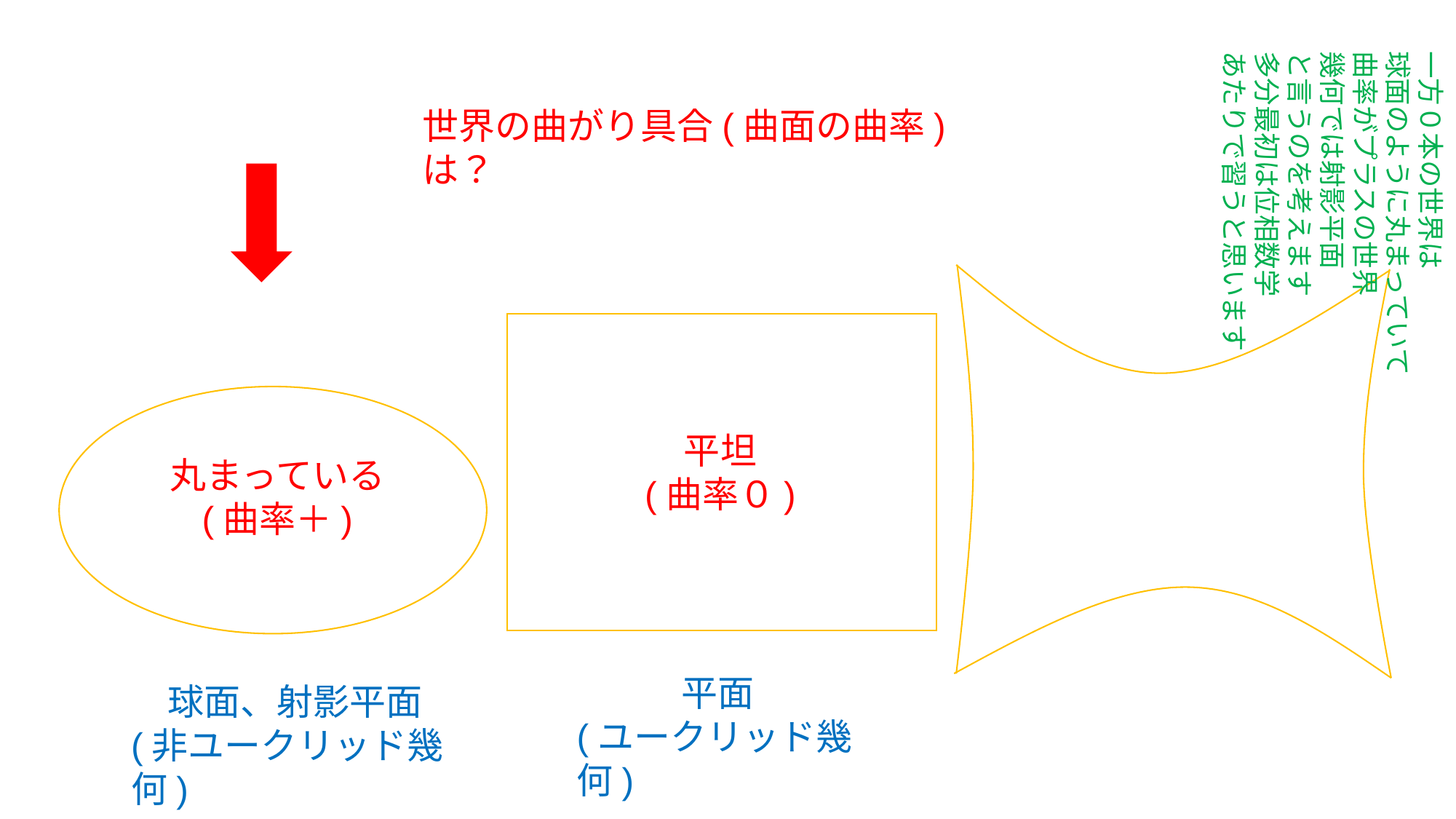

一方０本の世界は
球面のように丸まっていて
曲率がプラスの世界
幾何では射影平面
と言うのを考えます
多分最初は位相数学
あたりで習うと思います
世界の曲がり具合(曲面の曲率)は？

平坦
(曲率０)
丸まっている
(曲率＋)

平面
(ユークリッド幾何)
球面、射影平面
(非ユークリッド幾何)